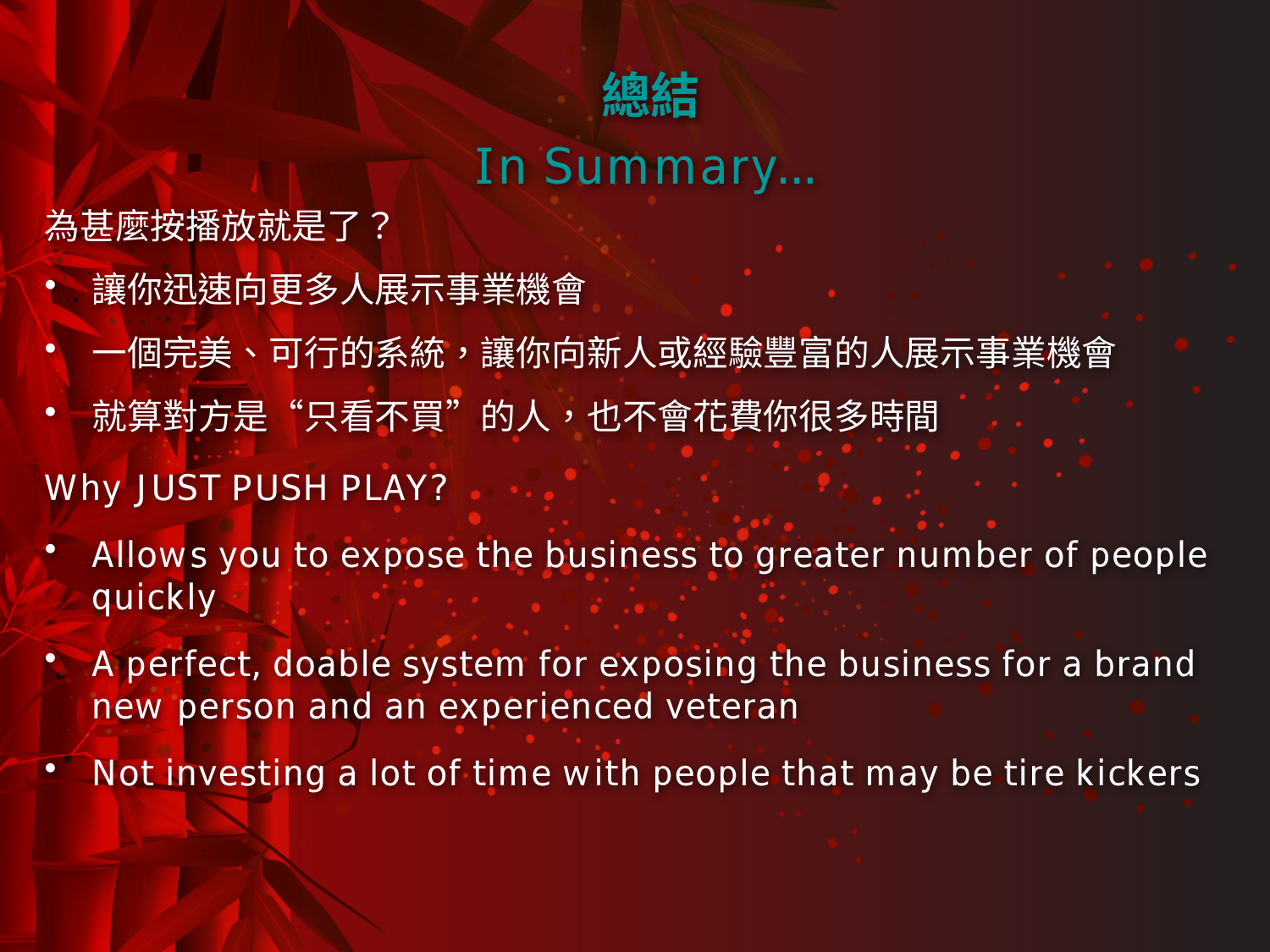

總結
In Summary…
為甚麼按播放就是了？
讓你迅速向更多人展示事業機會
一個完美、可行的系統，讓你向新人或經驗豐富的人展示事業機會
就算對方是“只看不買”的人，也不會花費你很多時間
Why JUST PUSH PLAY?
Allows you to expose the business to greater number of people quickly
A perfect, doable system for exposing the business for a brand new person and an experienced veteran
Not investing a lot of time with people that may be tire kickers